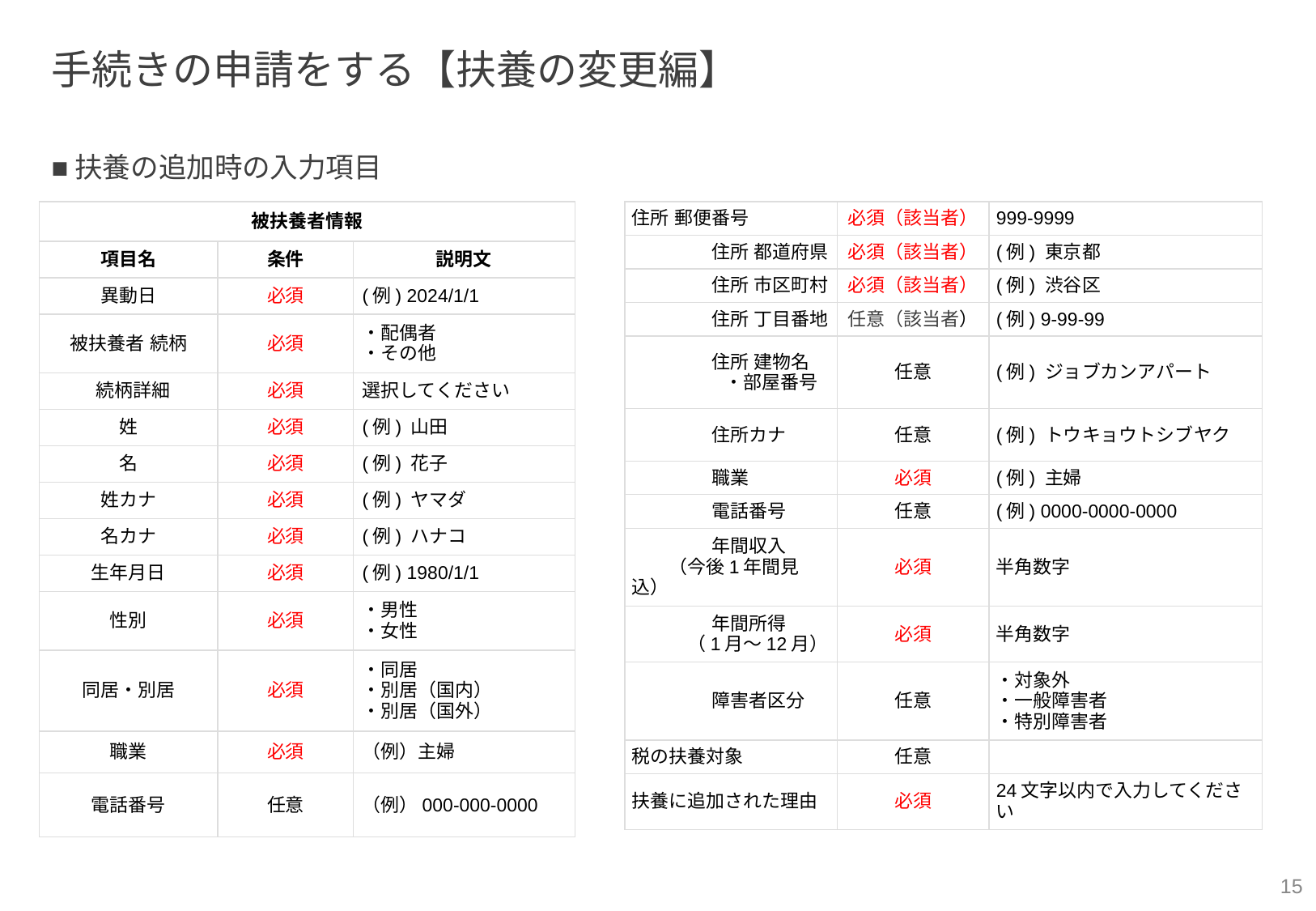

手続きの申請をする【扶養の変更編】
■扶養の追加時の入力項目

| 被扶養者情報 |  |  |
| --- | --- | --- |
| 項目名 | 条件 | 説明文 |
| 異動日 | 必須 | (例) 2024/1/1 |
| 被扶養者 続柄 | 必須 | ・配偶者 ・その他 |
| 続柄詳細 | 必須 | 選択してください |
| 姓 | 必須 | (例) 山田 |
| 名 | 必須 | (例) 花子 |
| 姓カナ | 必須 | (例) ヤマダ |
| 名カナ | 必須 | (例) ハナコ |
| 生年月日 | 必須 | (例) 1980/1/1 |
| 性別 | 必須 | ・男性 ・女性 |
| 同居・別居 | 必須 | ・同居 ・別居（国内） ・別居（国外） |
| 職業 | 必須 | （例）主婦 |
| 電話番号 | 任意 | （例）000-000-0000 |
| 住所 郵便番号 | 必須（該当者） | 999-9999 |
| --- | --- | --- |
| 住所 都道府県 | 必須（該当者） | (例) 東京都 |
| 住所 市区町村 | 必須（該当者） | (例) 渋谷区 |
| 住所 丁目番地 | 任意（該当者） | (例) 9-99-99 |
| 住所 建物名 　　　　　・部屋番号 | 任意 | (例) ジョブカンアパート |
| 住所カナ | 任意 | (例) トウキョウトシブヤク |
| 職業 | 必須 | (例) 主婦 |
| 電話番号 | 任意 | (例) 0000-0000-0000 |
| 年間収入 　　（今後1年間見込） | 必須 | 半角数字 |
| 年間所得 　　　（1月～12月） | 必須 | 半角数字 |
| 障害者区分 | 任意 | ・対象外 ・一般障害者 ・特別障害者 |
| 税の扶養対象 | 任意 |  |
| 扶養に追加された理由 | 必須 | 24文字以内で入力してください |
15